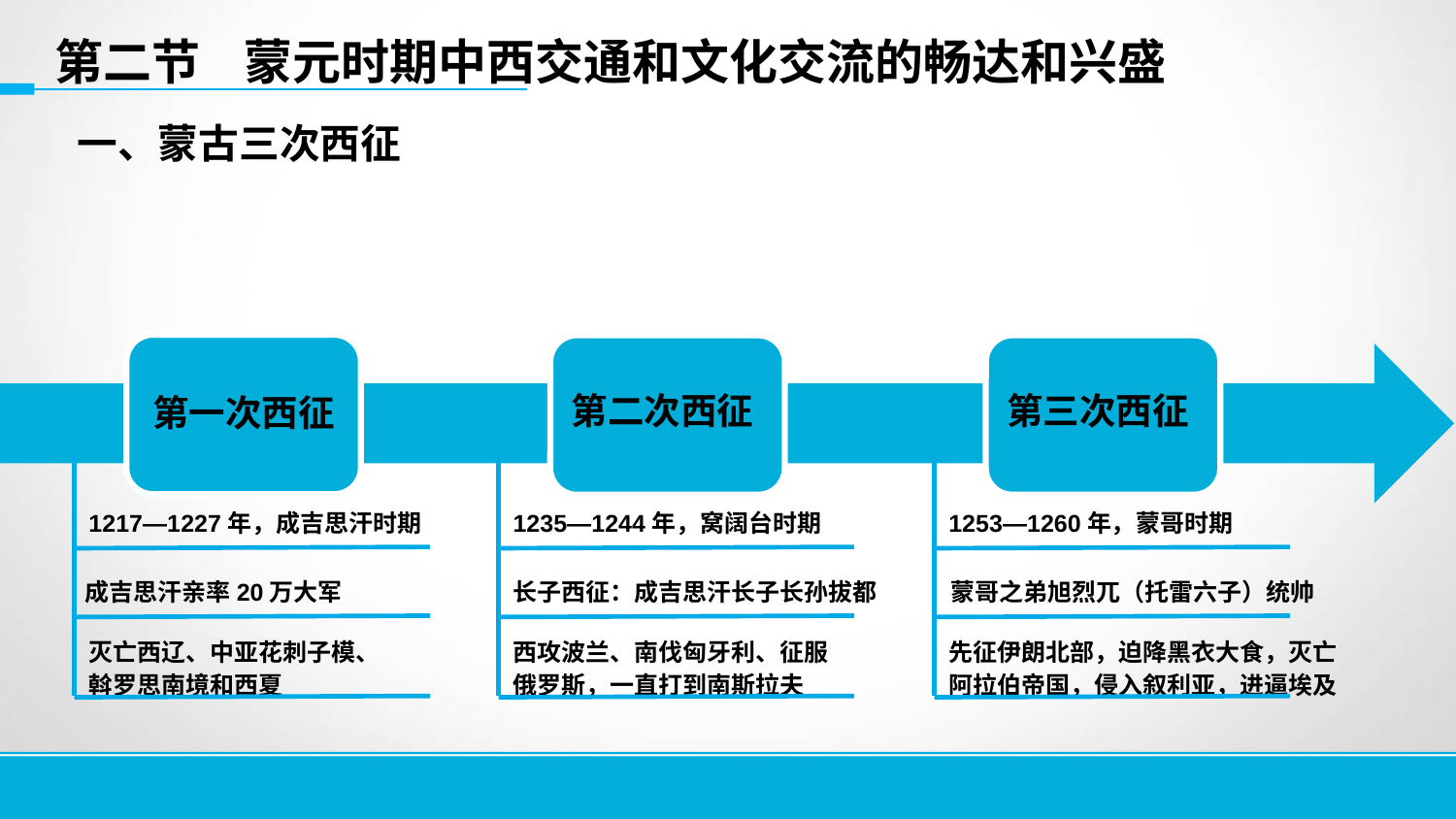

第二节    蒙元时期中西交通和文化交流的畅达和兴盛

一、蒙古三次西征

第一次西征

第二次西征
第三次西征
1217—1227年，成吉思汗时期
1235—1244年，窝阔台时期
1253—1260年，蒙哥时期
成吉思汗亲率20万大军
长子西征：成吉思汗长子长孙拔都
蒙哥之弟旭烈兀（托雷六子）统帅
灭亡西辽、中亚花刺子模、斡罗思南境和西夏
西攻波兰、南伐匈牙利、征服俄罗斯，一直打到南斯拉夫
先征伊朗北部，迫降黑衣大食，灭亡阿拉伯帝国，侵入叙利亚，进逼埃及
14
14